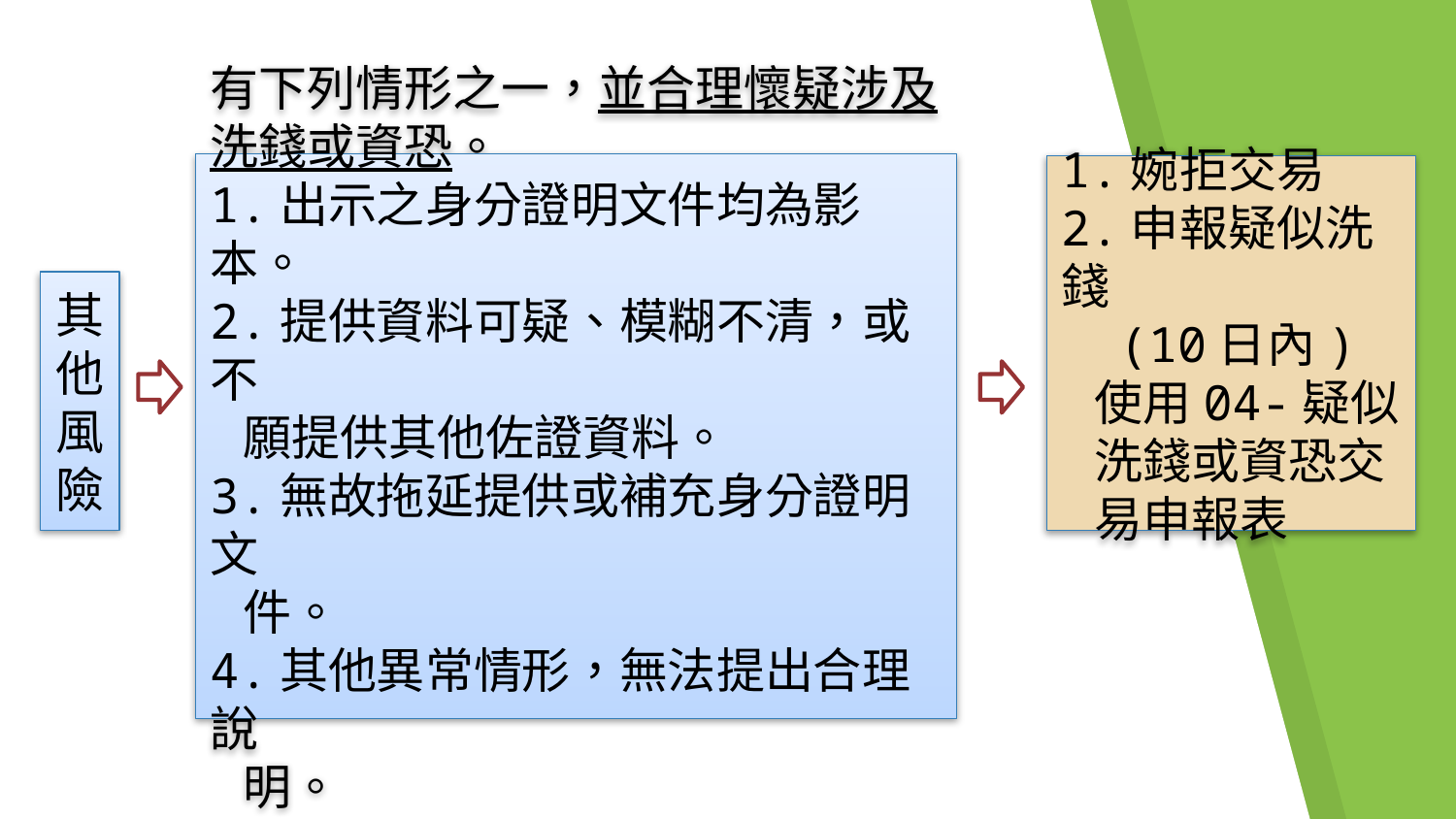

有下列情形之一，並合理懷疑涉及洗錢或資恐。
1.出示之身分證明文件均為影本。
2.提供資料可疑、模糊不清，或不
  願提供其他佐證資料。
3.無故拖延提供或補充身分證明文
  件。
4.其他異常情形，無法提出合理說
  明。
1.婉拒交易
2.申報疑似洗錢
  (10日內)
  使用04-疑似
  洗錢或資恐交
  易申報表
其他風險